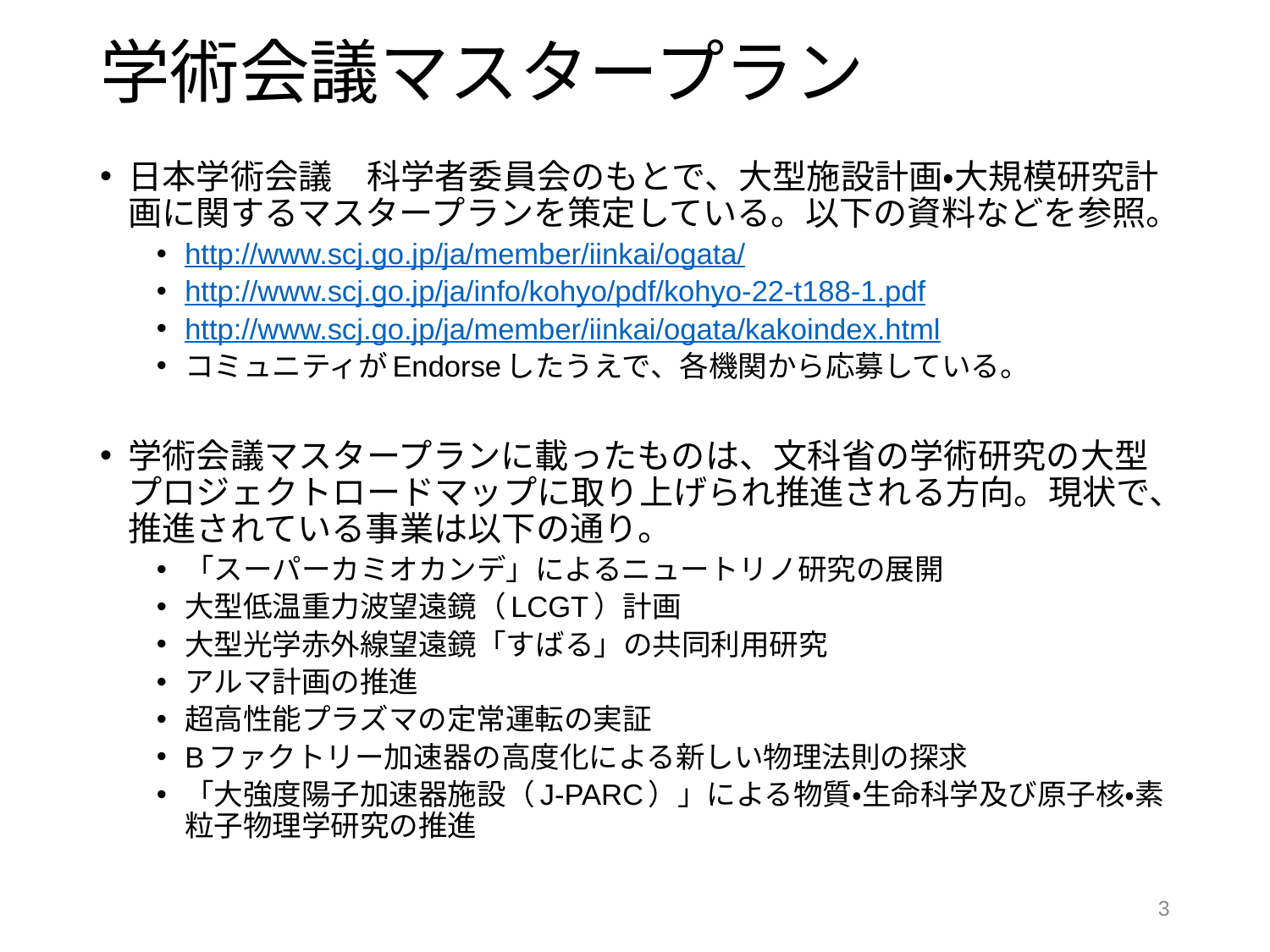

# 学術会議マスタープラン
日本学術会議　科学者委員会のもとで、大型施設計画・大規模研究計画に関するマスタープランを策定している。以下の資料などを参照。
http://www.scj.go.jp/ja/member/iinkai/ogata/
http://www.scj.go.jp/ja/info/kohyo/pdf/kohyo-22-t188-1.pdf
http://www.scj.go.jp/ja/member/iinkai/ogata/kakoindex.html
コミュニティがEndorseしたうえで、各機関から応募している。

学術会議マスタープランに載ったものは、文科省の学術研究の大型プロジェクトロードマップに取り上げられ推進される方向。現状で、推進されている事業は以下の通り。
「スーパーカミオカンデ」によるニュートリノ研究の展開
大型低温重力波望遠鏡（LCGT）計画
大型光学赤外線望遠鏡「すばる」の共同利用研究
アルマ計画の推進
超高性能プラズマの定常運転の実証
Bファクトリー加速器の高度化による新しい物理法則の探求
「大強度陽子加速器施設（J-PARC）」による物質・生命科学及び原子核・素粒子物理学研究の推進

3